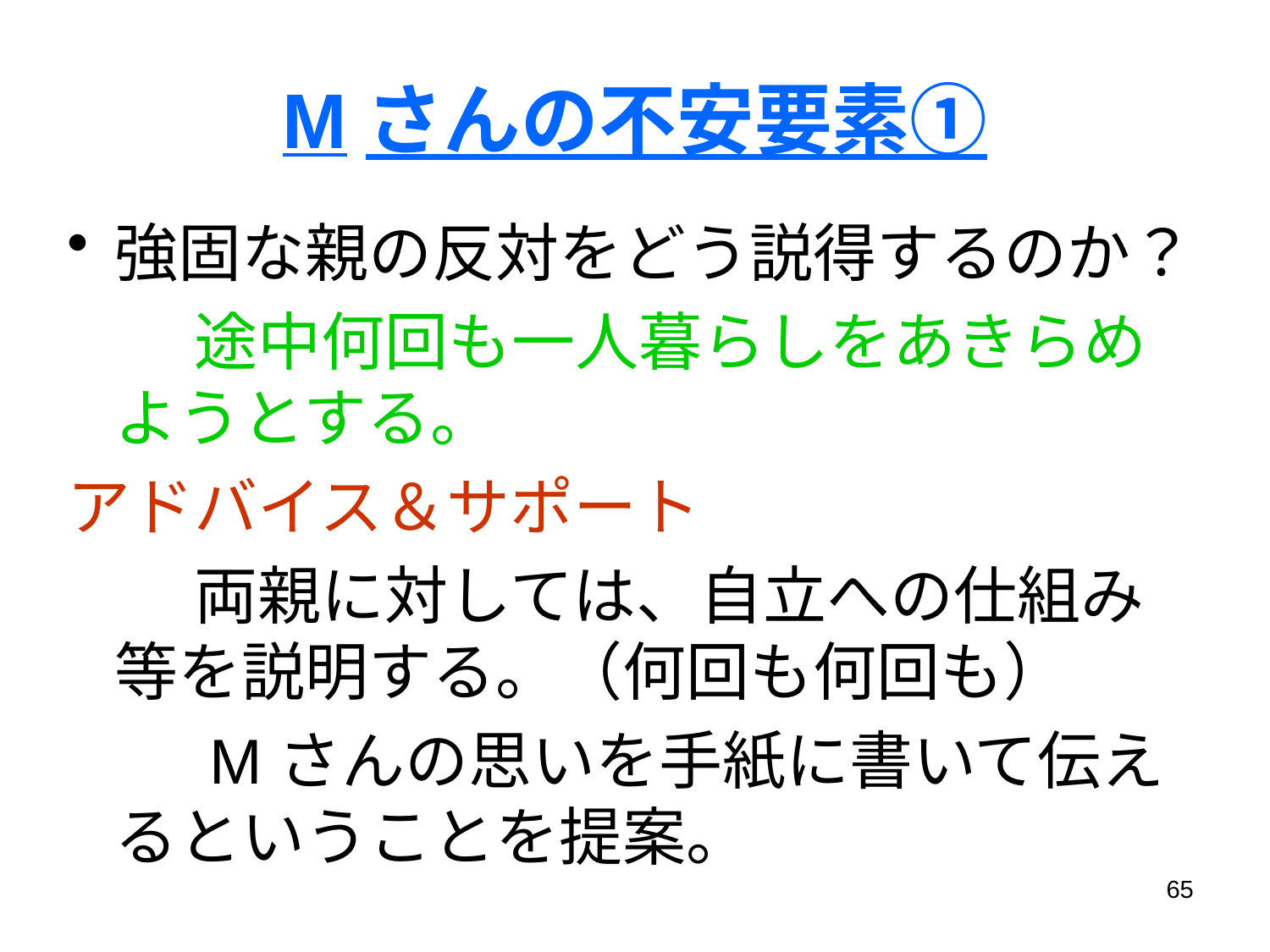

# Mさんの不安要素①
強固な親の反対をどう説得するのか？
　　途中何回も一人暮らしをあきらめようとする。
アドバイス＆サポート
　　両親に対しては、自立への仕組み等を説明する。（何回も何回も）
　　Mさんの思いを手紙に書いて伝えるということを提案。
65